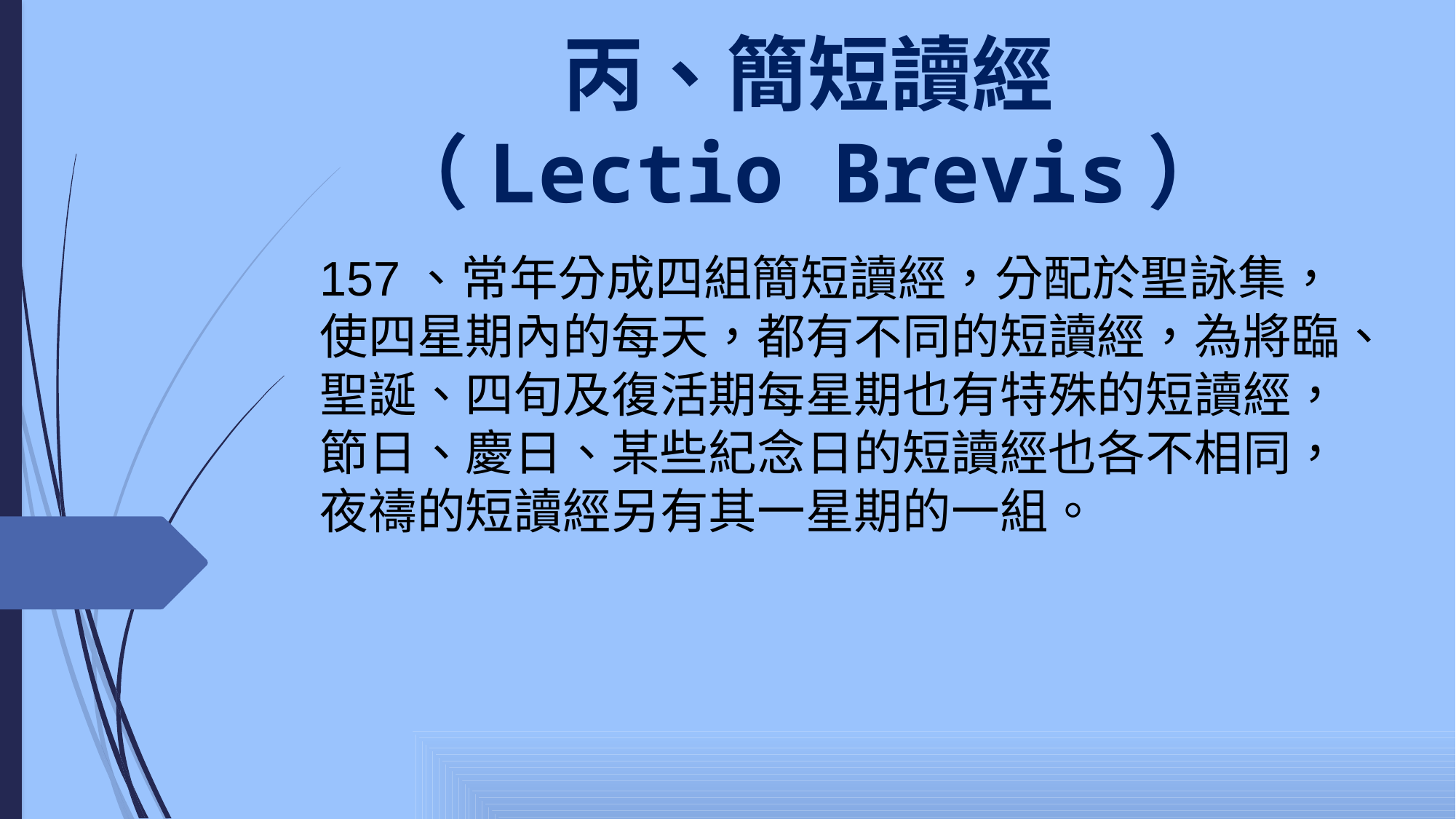

# 丙、簡短讀經 （Lectio Brevis）
157、常年分成四組簡短讀經，分配於聖詠集，使四星期內的每天，都有不同的短讀經，為將臨、聖誕、四旬及復活期每星期也有特殊的短讀經，節日、慶日、某些紀念日的短讀經也各不相同，夜禱的短讀經另有其一星期的一組。